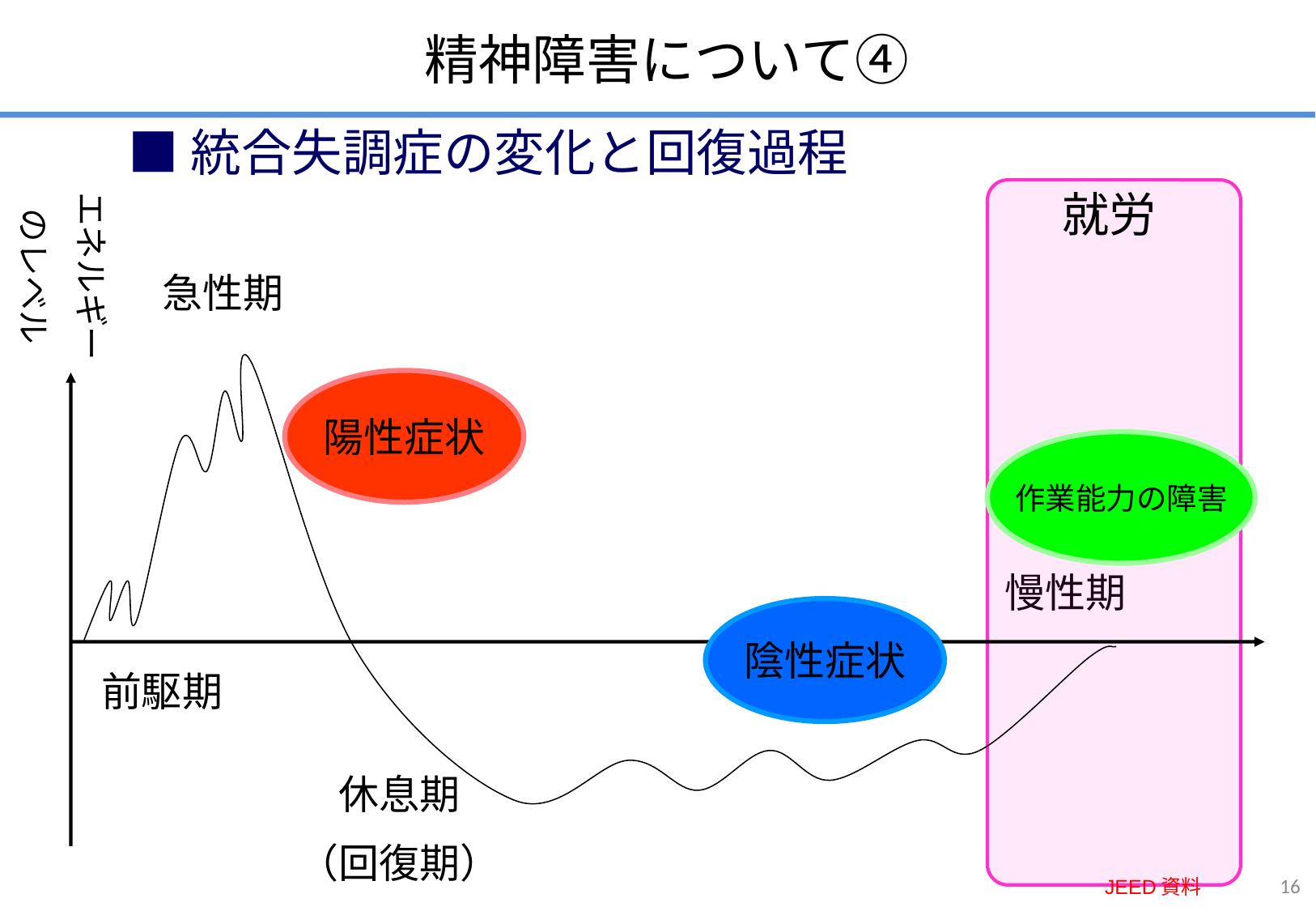

精神障害について④

■統合失調症の変化と回復過程
エネルギー
のレベル
就労

急性期

陽性症状

作業能力の障害
陰性症状

前駆期
休息期
（回復期）
慢性期
16
JEED資料